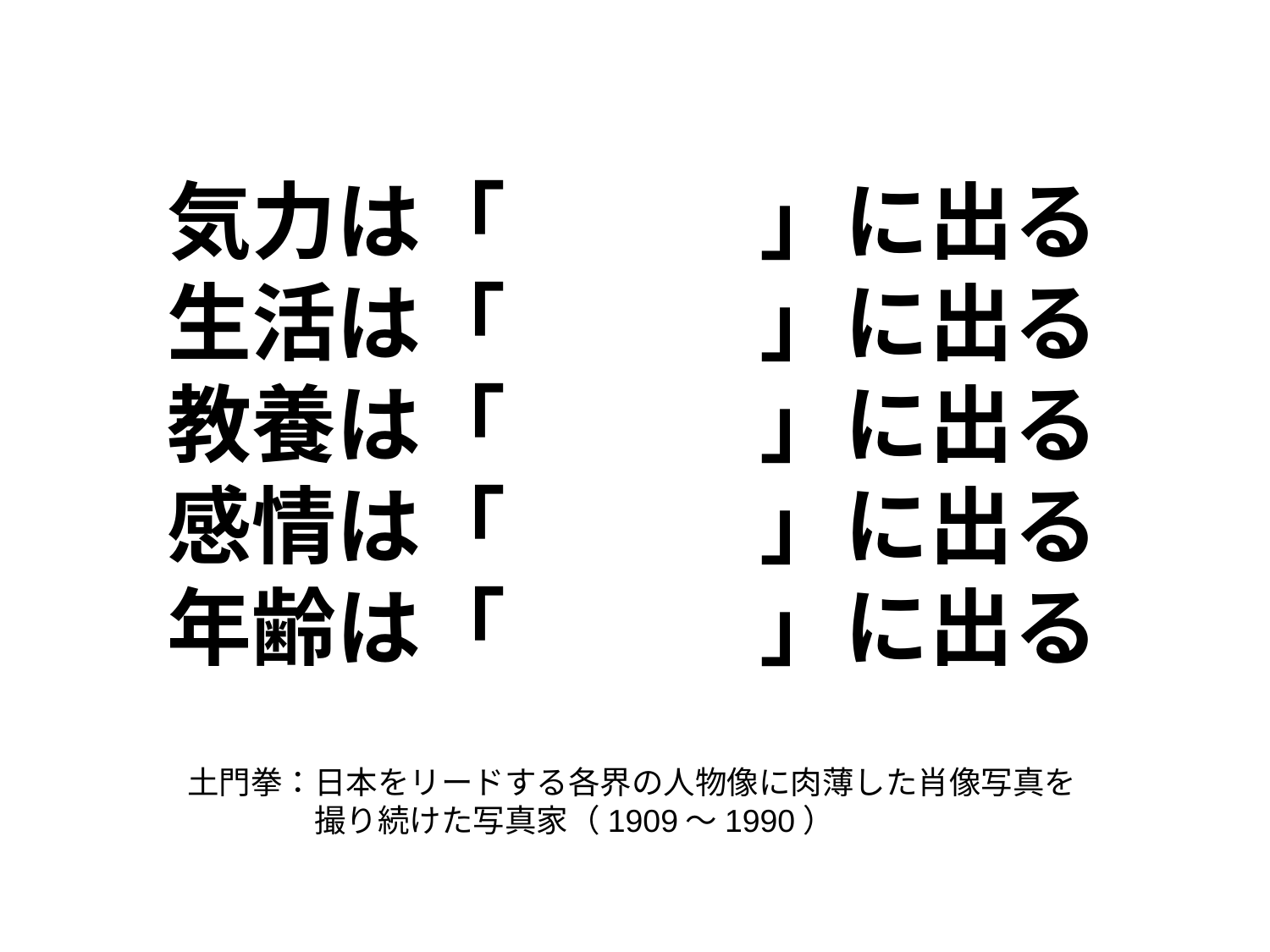

気力は「　　　」に出る
生活は「　　　」に出る
教養は「　　　」に出る
感情は「　　　」に出る
年齢は「　　　」に出る

土門拳：日本をリードする各界の人物像に肉薄した肖像写真を
　　　　撮り続けた写真家（1909～1990）